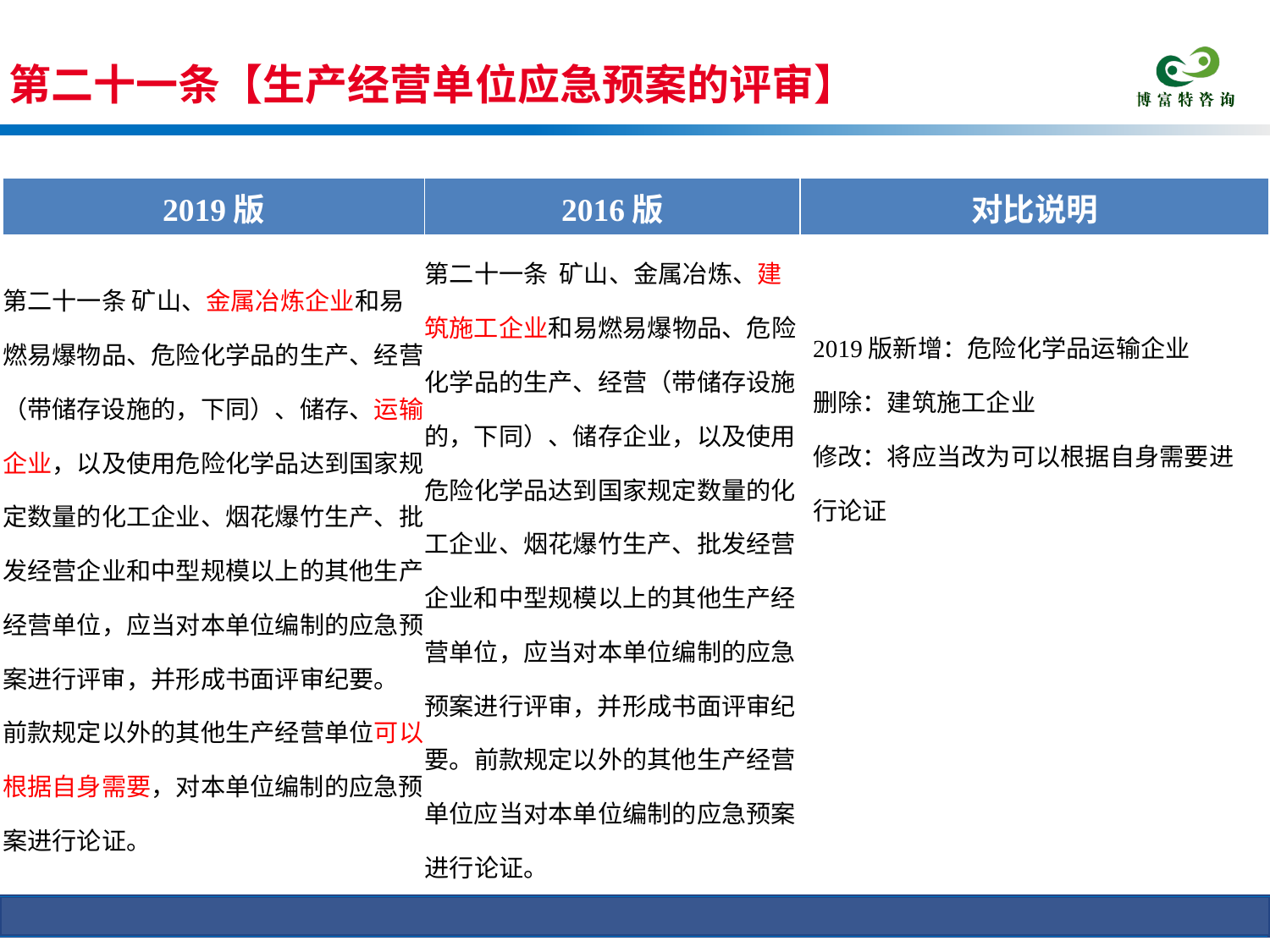

第二十一条【生产经营单位应急预案的评审】
条文对比
| 2019版 | 2016版 | 对比说明 |
| --- | --- | --- |
| 第二十一条 矿山、金属冶炼企业和易燃易爆物品、危险化学品的生产、经营（带储存设施的，下同）、储存、运输企业，以及使用危险化学品达到国家规定数量的化工企业、烟花爆竹生产、批发经营企业和中型规模以上的其他生产经营单位，应当对本单位编制的应急预案进行评审，并形成书面评审纪要。 前款规定以外的其他生产经营单位可以根据自身需要，对本单位编制的应急预案进行论证。 | 第二十一条 矿山、金属冶炼、建筑施工企业和易燃易爆物品、危险化学品的生产、经营（带储存设施的，下同）、储存企业，以及使用危险化学品达到国家规定数量的化工企业、烟花爆竹生产、批发经营企业和中型规模以上的其他生产经营单位，应当对本单位编制的应急预案进行评审，并形成书面评审纪要。前款规定以外的其他生产经营单位应当对本单位编制的应急预案进行论证。 | 2019版新增：危险化学品运输企业 删除：建筑施工企业 修改：将应当改为可以根据自身需要进行论证 |